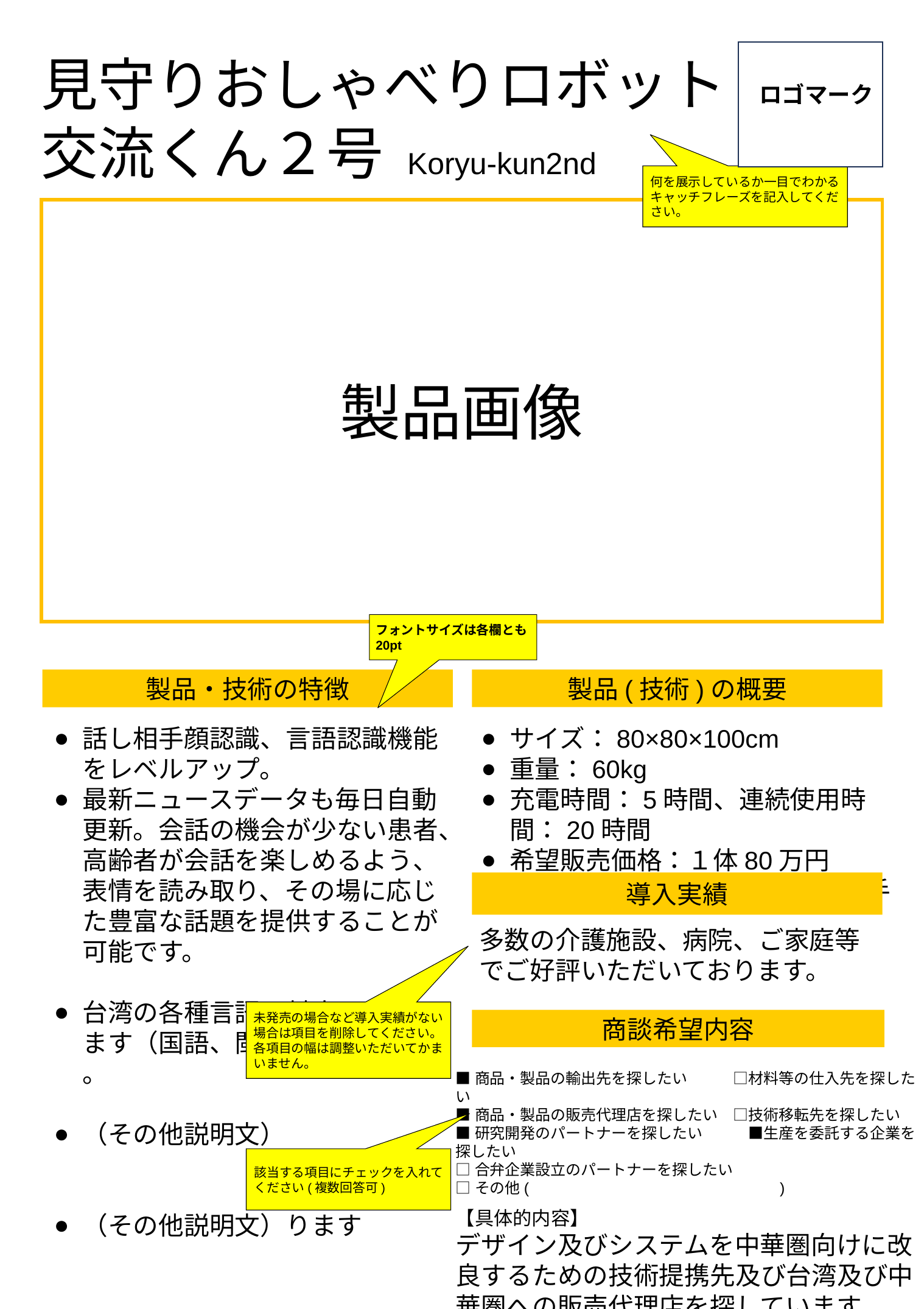

ロゴマーク

見守りおしゃべりロボット
交流くん２号 Koryu-kun2nd
何を展示しているか一目でわかるキャッチフレーズを記入してください。
製品画像
フォントサイズは各欄とも20pt
製品・技術の特徴
製品(技術)の概要
話し相手顔認識、言語認識機能をレベルアップ。
最新ニュースデータも毎日自動更新。会話の機会が少ない患者、高齢者が会話を楽しめるよう、表情を読み取り、その場に応じた豊富な話題を提供することが可能です。

台湾の各種言語に対応しております（国語、閩南語、客家語） 。

（その他説明文）

（その他説明文）ります

サイズ：80×80×100cm
重量：60kg
充電時間：5時間、連続使用時間：20時間
希望販売価格：１体80万円
用途：高齢者の見守りや話し相手

導入実績
多数の介護施設、病院、ご家庭等でご好評いただいております。
未発売の場合など導入実績がない場合は項目を削除してください。各項目の幅は調整いただいてかまいません。
商談希望内容
■商品・製品の輸出先を探したい　　　□材料等の仕入先を探したい
■商品・製品の販売代理店を探したい　□技術移転先を探したい
■研究開発のパートナーを探したい　　　■生産を委託する企業を探したい
□合弁企業設立のパートナーを探したい
□その他(　　　　　　　　　　　　　　　　)
【具体的内容】
デザイン及びシステムを中華圏向けに改良するための技術提携先及び台湾及び中華圏への販売代理店を探しています。
該当する項目にチェックを入れてください(複数回答可)